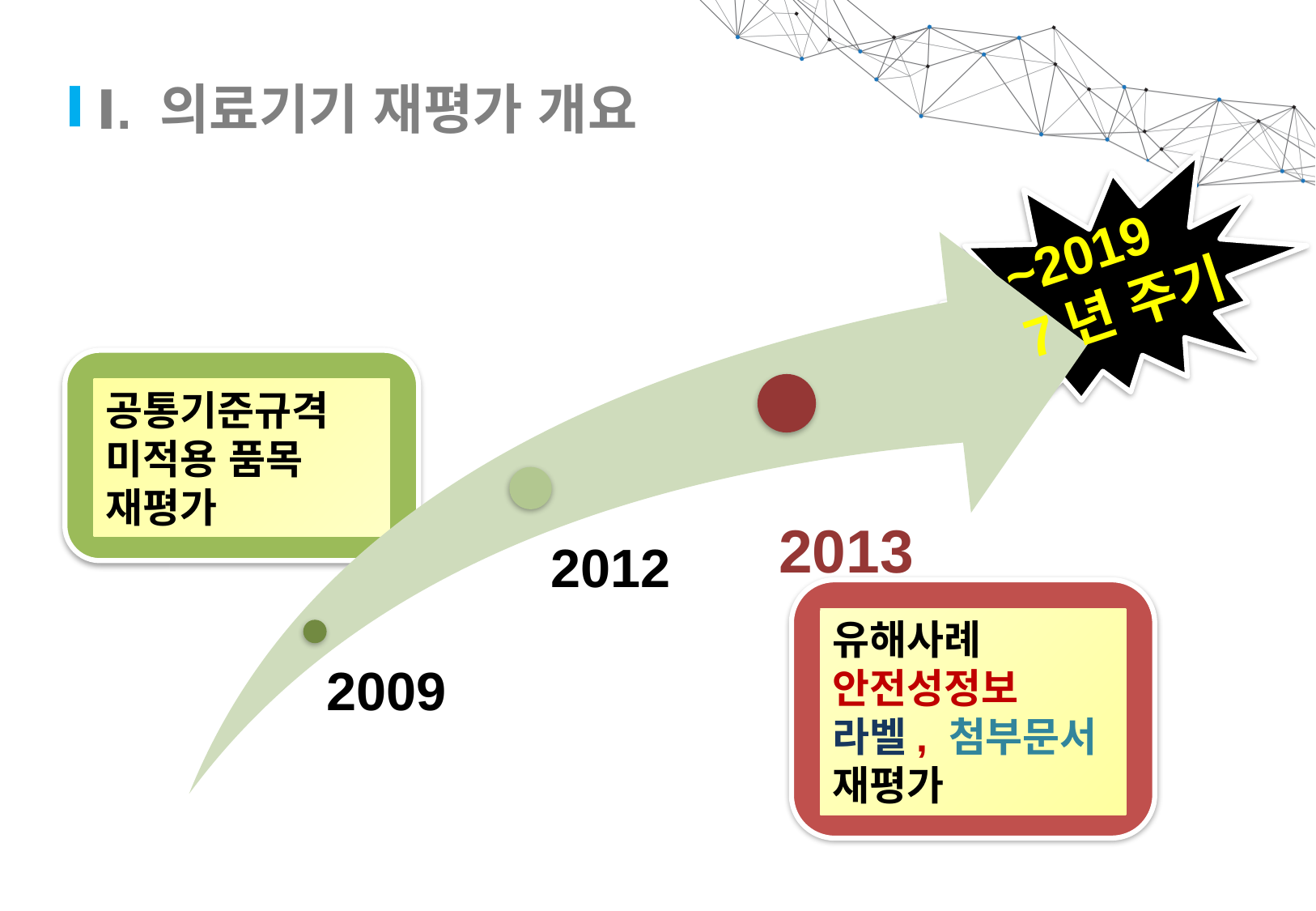

# Ⅰ. 의료기기 재평가 개요

2009
2012
2013
~2019
7년 주기

공통기준규격
미적용 품목
재평가

유해사례
안전성정보
라벨, 첨부문서 재평가